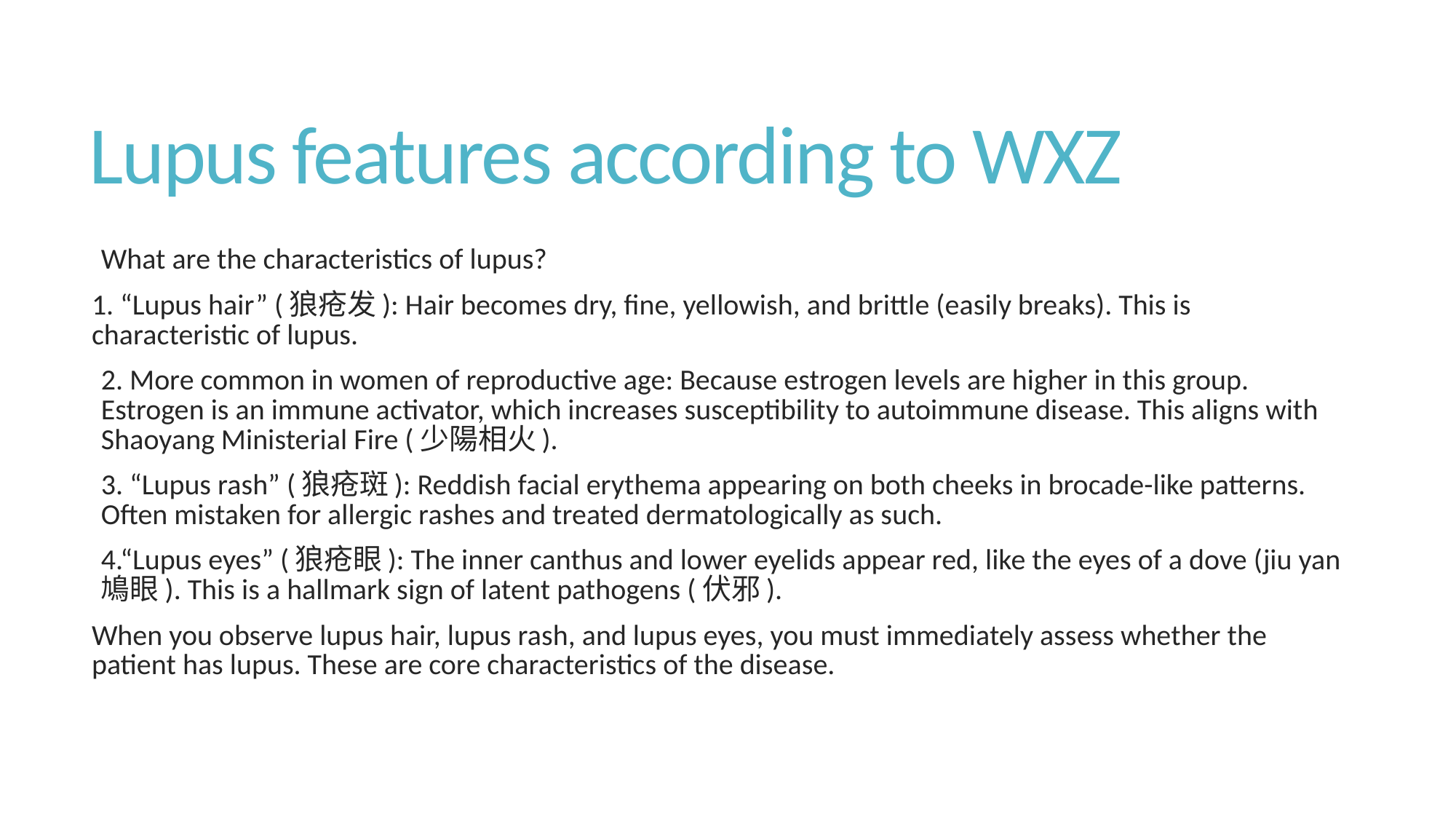

# Lupus features according to WXZ
What are the characteristics of lupus?
1. “Lupus hair” (狼疮发): Hair becomes dry, fine, yellowish, and brittle (easily breaks). This is characteristic of lupus.
2. More common in women of reproductive age: Because estrogen levels are higher in this group. Estrogen is an immune activator, which increases susceptibility to autoimmune disease. This aligns with Shaoyang Ministerial Fire (少陽相火).
3. “Lupus rash” (狼疮斑): Reddish facial erythema appearing on both cheeks in brocade-like patterns. Often mistaken for allergic rashes and treated dermatologically as such.
4.“Lupus eyes” (狼疮眼): The inner canthus and lower eyelids appear red, like the eyes of a dove (jiu yan 鳩眼). This is a hallmark sign of latent pathogens (伏邪).
When you observe lupus hair, lupus rash, and lupus eyes, you must immediately assess whether the patient has lupus. These are core characteristics of the disease.